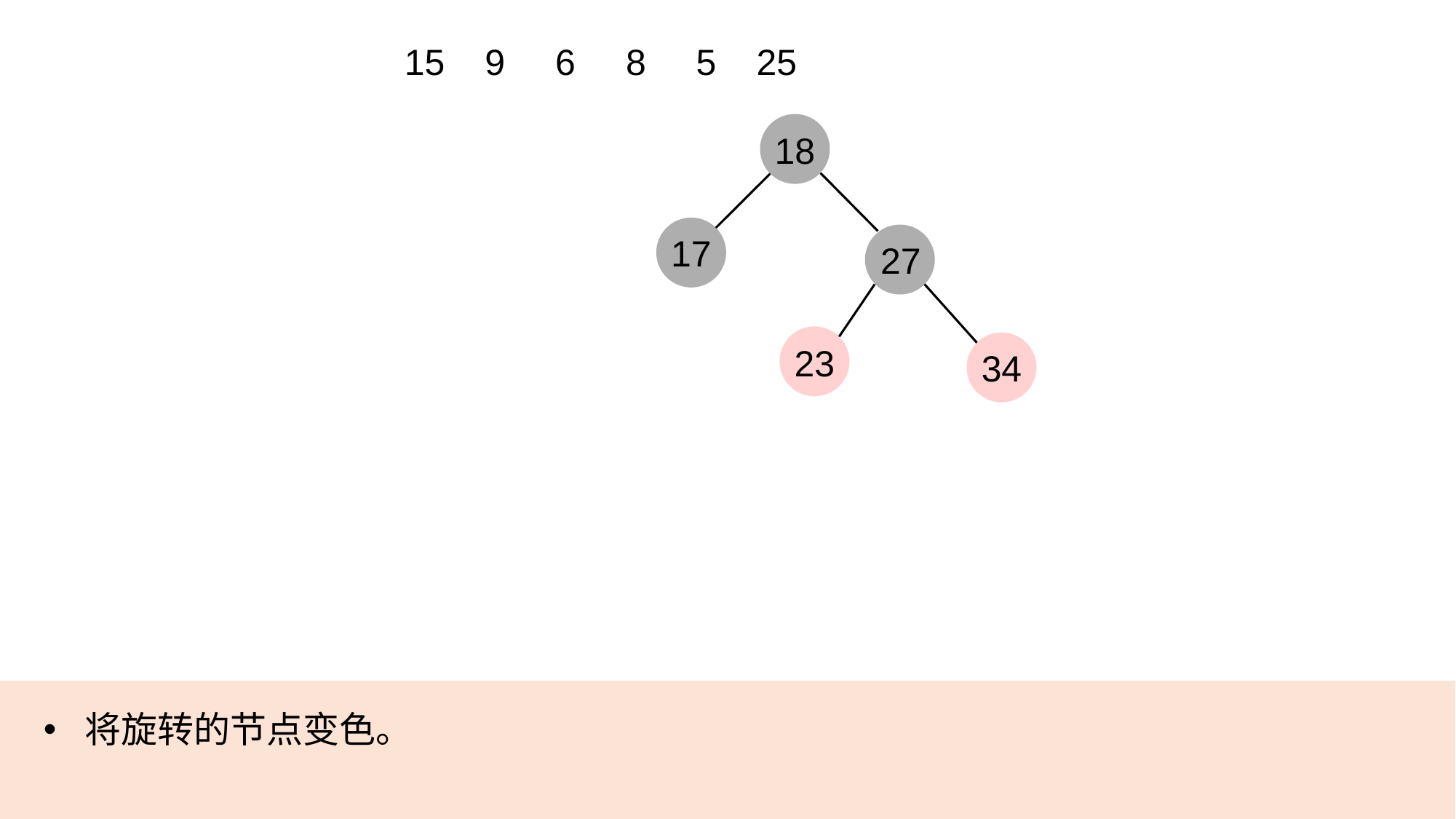

15
9
6
8
5
25

18

17
27

23
34

将旋转的节点变色。